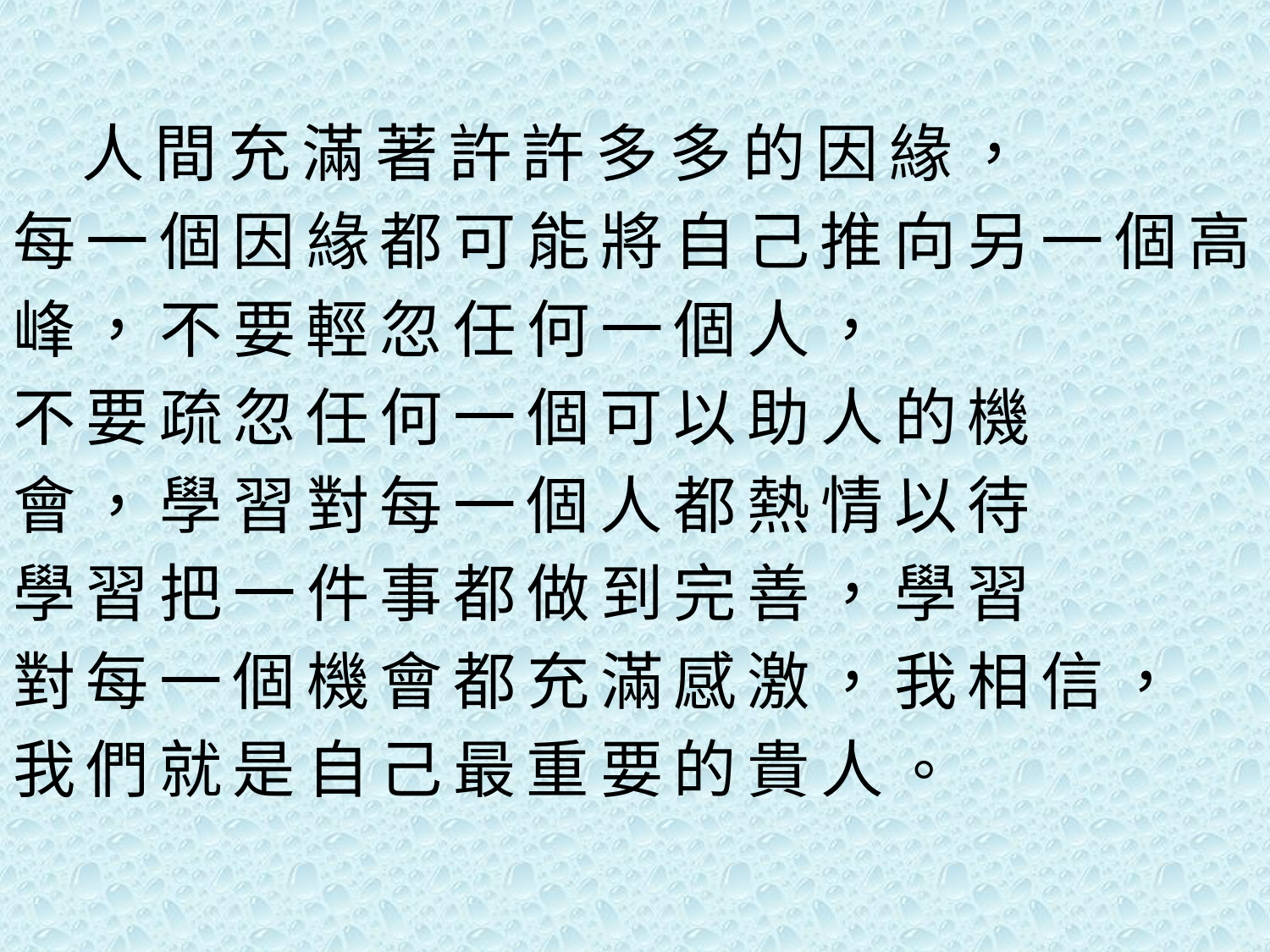

人間充滿著許許多多的因緣，
每一個因緣都可能將自己推向另一個高
峰，不要輕忽任何一個人，
不要疏忽任何一個可以助人的機
會，學習對每一個人都熱情以待
學習把一件事都做到完善，學習
對每一個機會都充滿感激，我相信，
我們就是自己最重要的貴人。